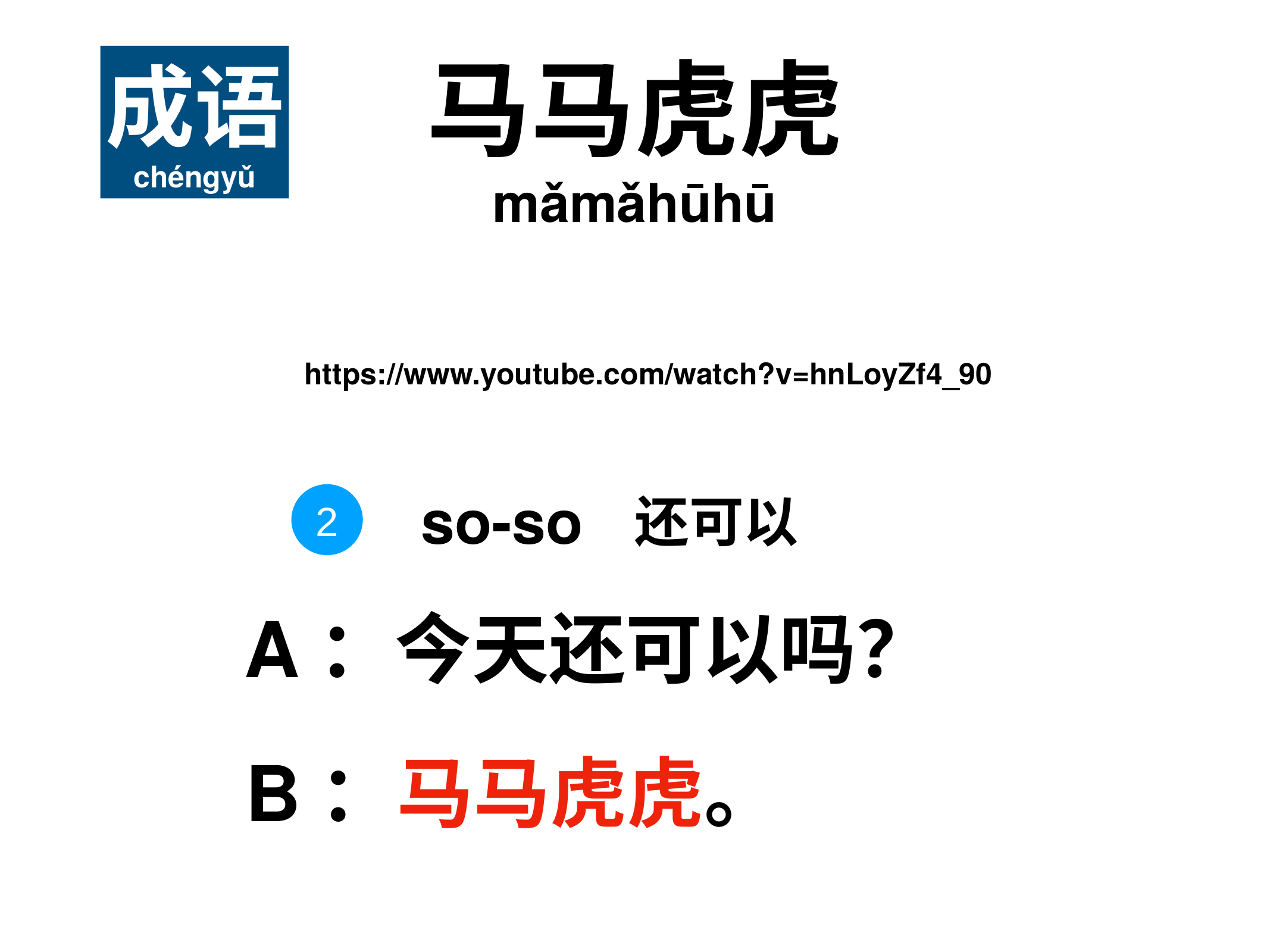

马马虎虎
mǎmǎhūhū
成语
chéngyǔ
https://www.youtube.com/watch?v=hnLoyZf4_90
还可以
so-so
2
A：今天还可以吗？
B：马马虎虎。